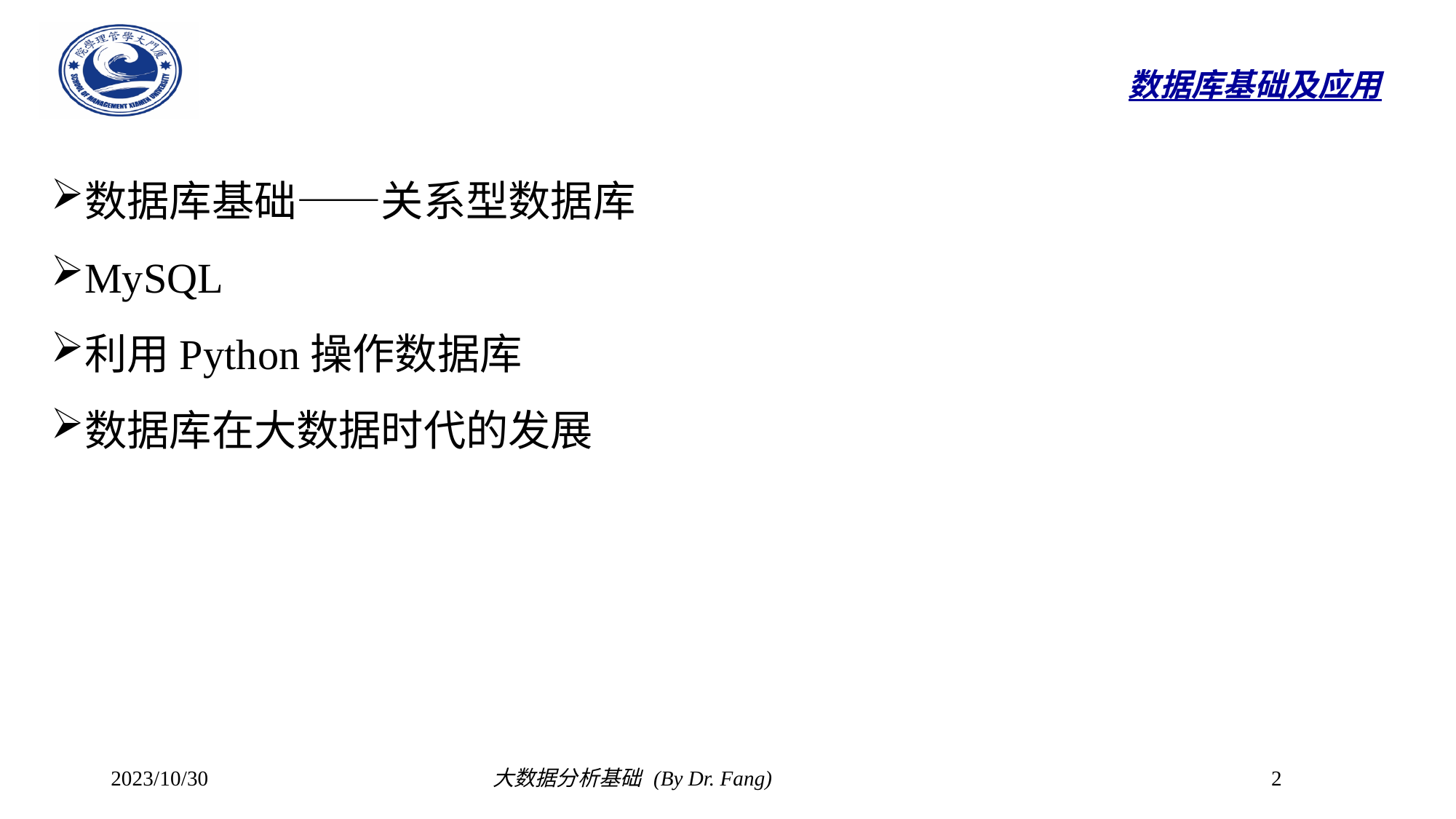

# 数据库基础及应用
数据库基础——关系型数据库
MySQL
利用Python操作数据库
数据库在大数据时代的发展
2023/10/30
大数据分析基础 (By Dr. Fang)
2